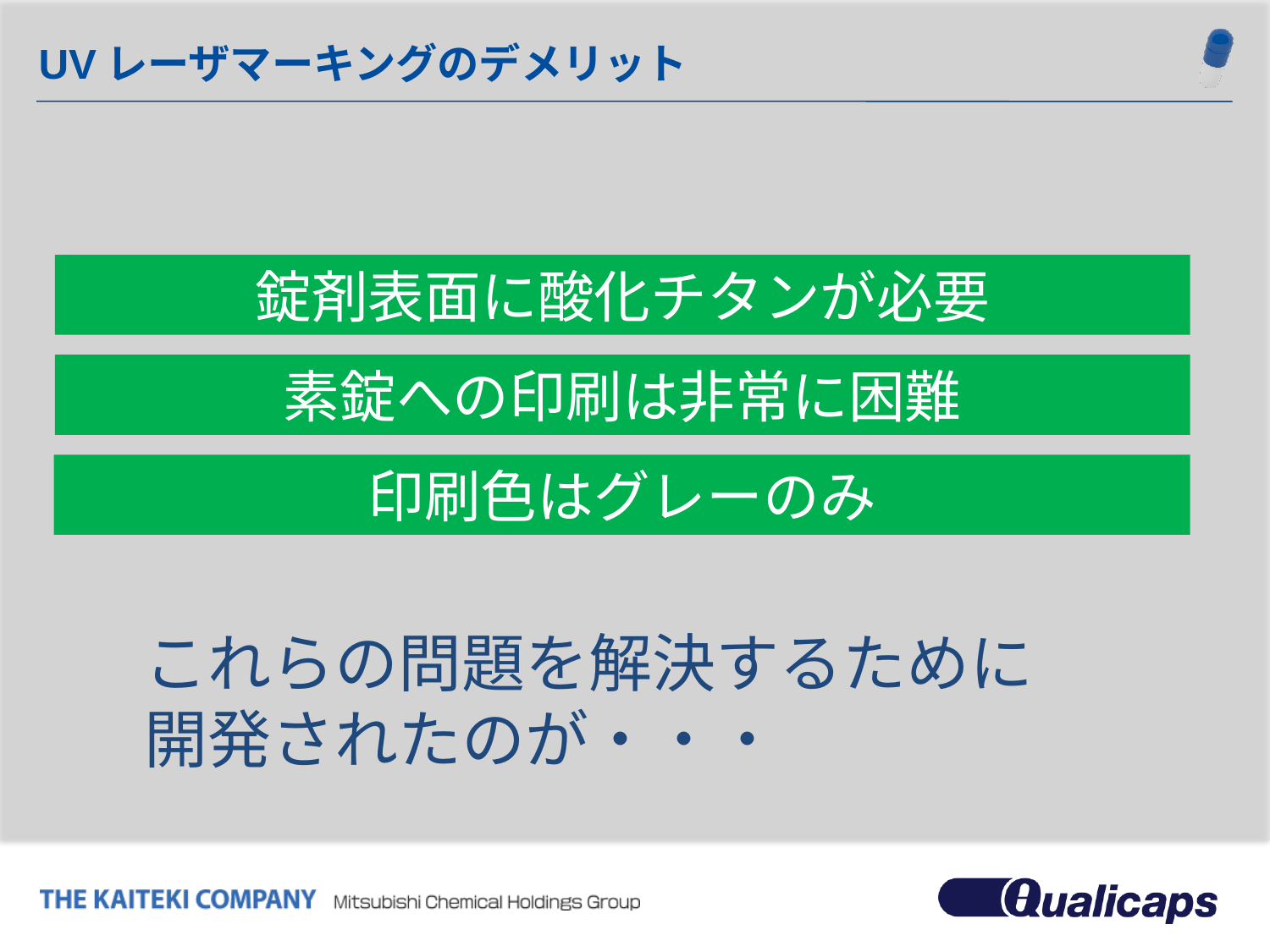

UVレーザマーキングのデメリット
錠剤表面に酸化チタンが必要
素錠への印刷は非常に困難
印刷色はグレーのみ

これらの問題を解決するために開発されたのが・・・